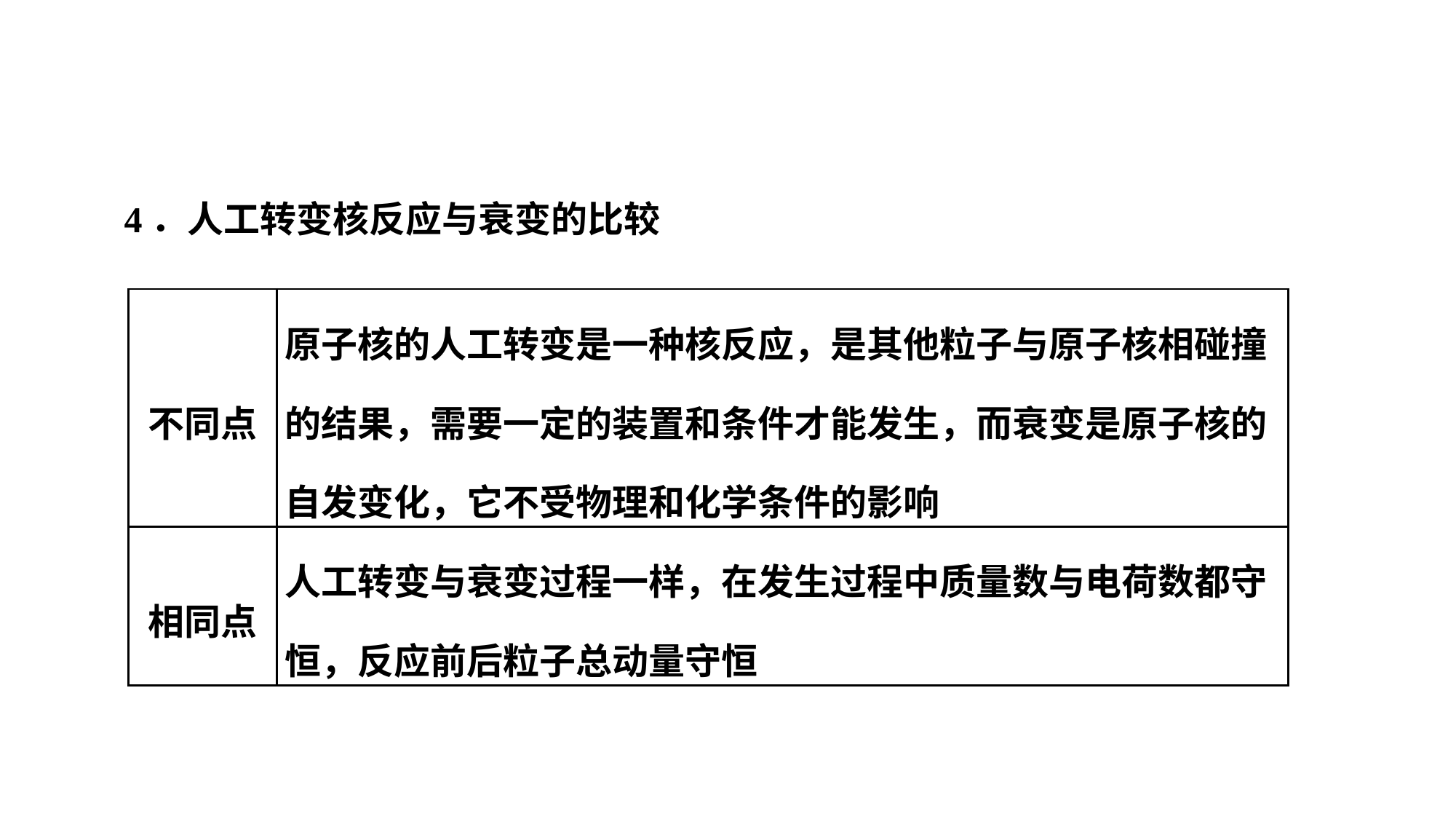

4．人工转变核反应与衰变的比较
| 不同点 | 原子核的人工转变是一种核反应，是其他粒子与原子核相碰撞的结果，需要一定的装置和条件才能发生，而衰变是原子核的自发变化，它不受物理和化学条件的影响 |
| --- | --- |
| 相同点 | 人工转变与衰变过程一样，在发生过程中质量数与电荷数都守恒，反应前后粒子总动量守恒 |